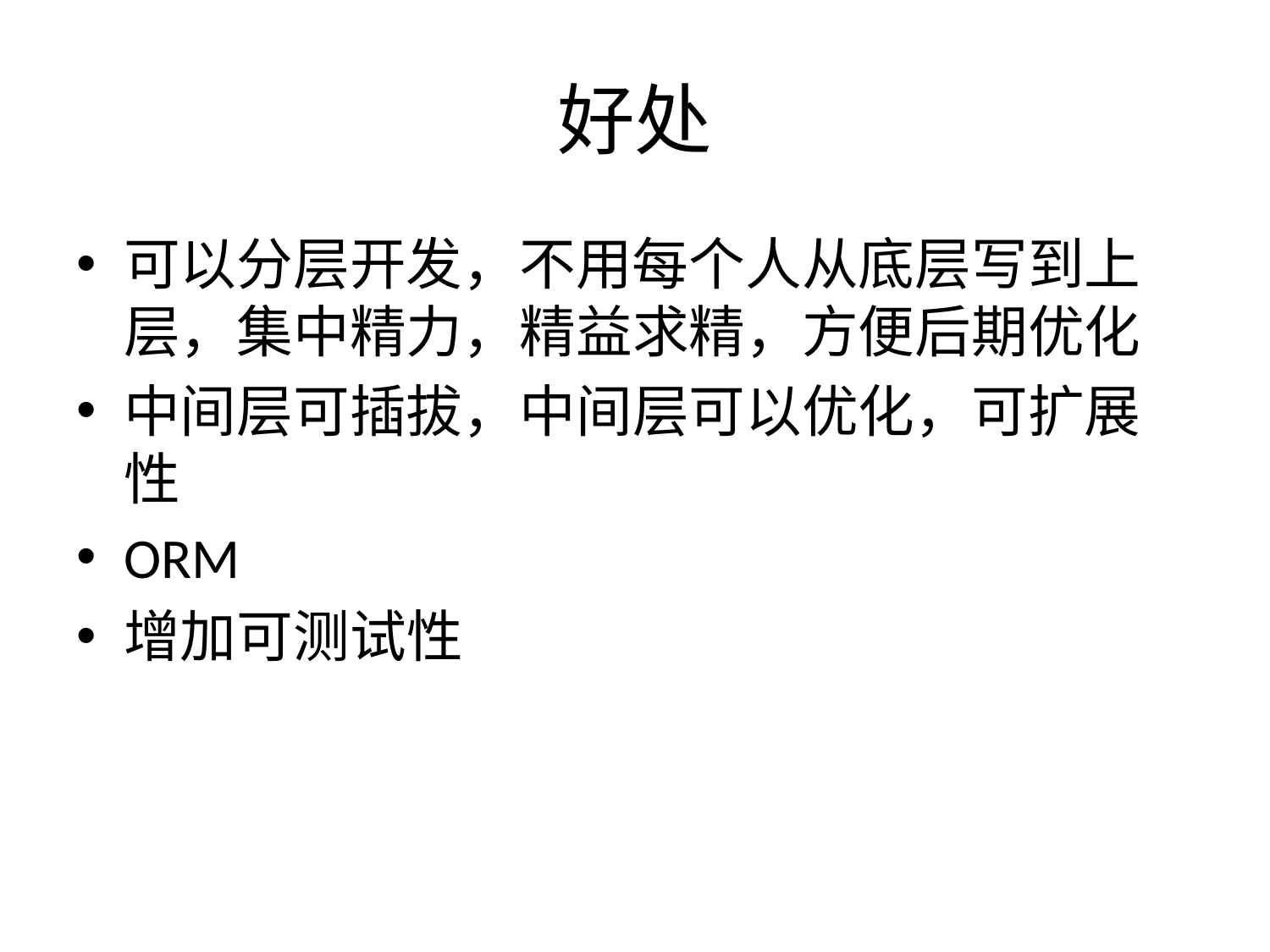

# 好处
可以分层开发，不用每个人从底层写到上层，集中精力，精益求精，方便后期优化
中间层可插拔，中间层可以优化，可扩展性
ORM
增加可测试性